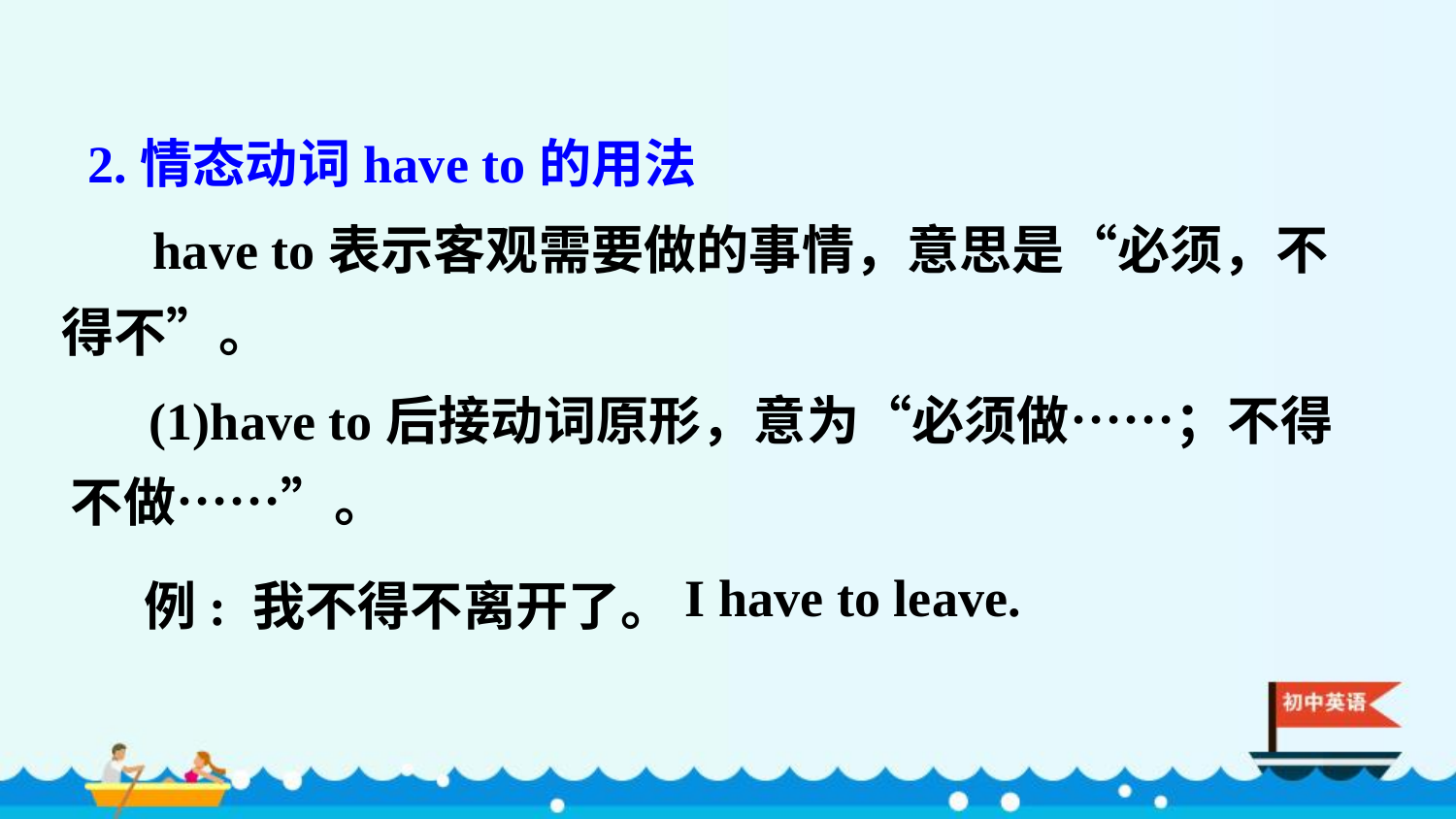

2.情态动词have to的用法
       have to表示客观需要做的事情，意思是“必须，不得不”。
      (1)have to后接动词原形，意为“必须做……；不得不做……”。
例: 我不得不离开了。
I have to leave.